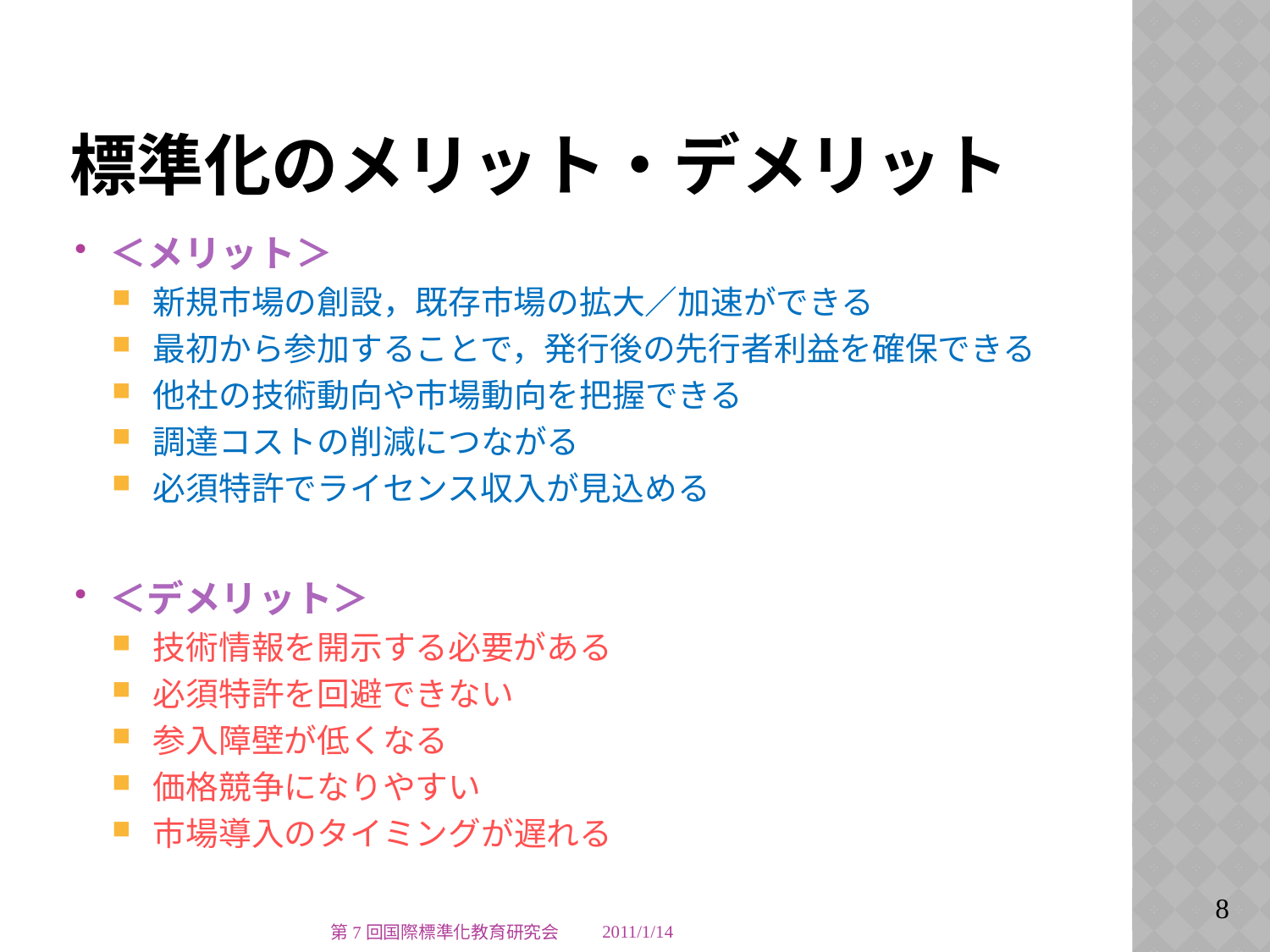

# 標準化のメリット・デメリット
＜メリット＞
 新規市場の創設，既存市場の拡大／加速ができる
 最初から参加することで，発行後の先行者利益を確保できる
 他社の技術動向や市場動向を把握できる
 調達コストの削減につながる
 必須特許でライセンス収入が見込める

＜デメリット＞
 技術情報を開示する必要がある
 必須特許を回避できない
 参入障壁が低くなる
 価格競争になりやすい
 市場導入のタイミングが遅れる
第7回国際標準化教育研究会
2011/1/14